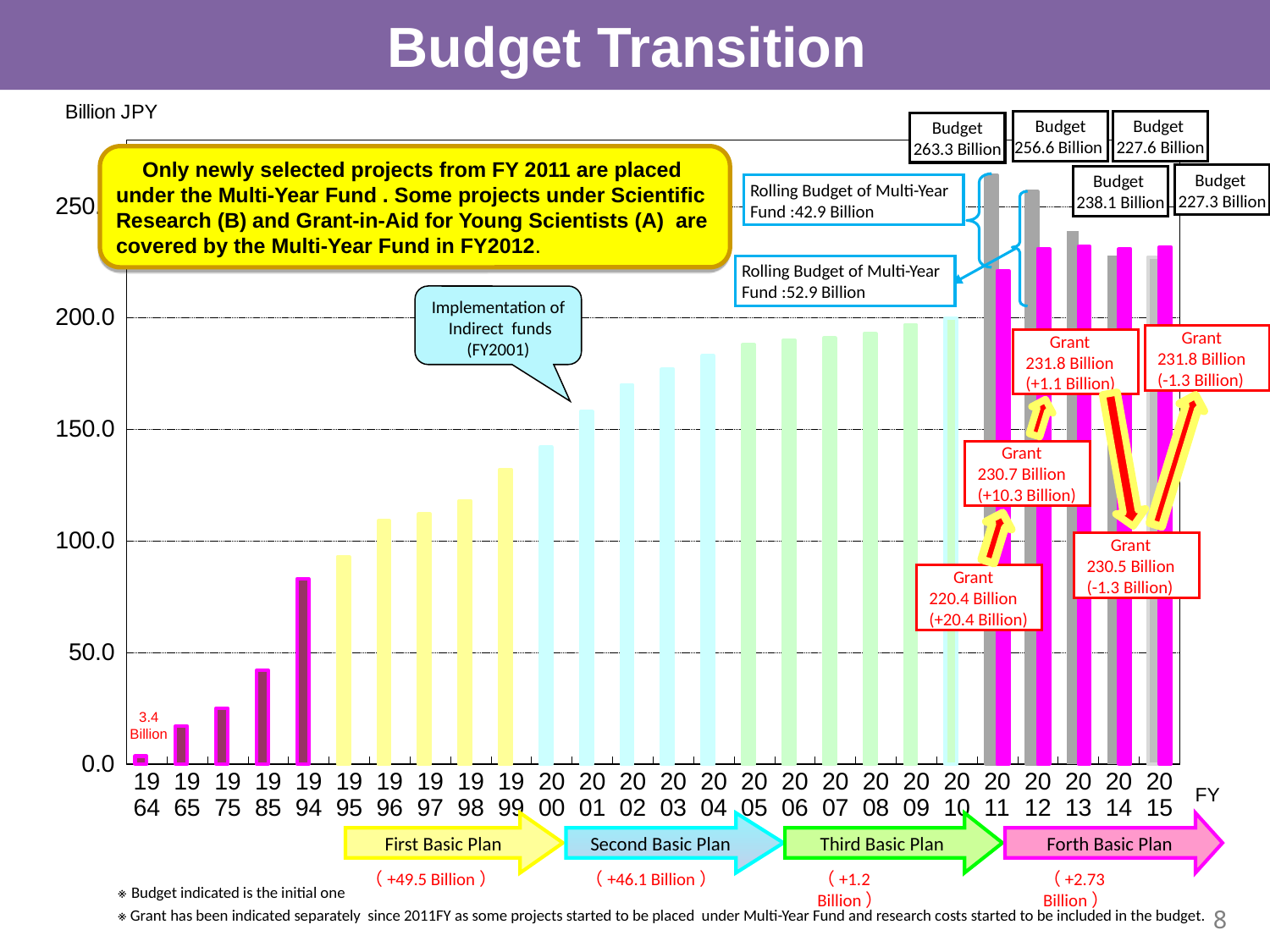

Budget Transition

### Chart

| Category | 予算額 | 助成額 |
|---|---|---|
| 1964 | 3.5 | None |
| 1965 | 17.0 | None |
| 1975 | 25.0 | None |
| 1985 | 42.0 | None |
| 1994 | 83.0 | None |
| 1995 | 93.0 | None |
| 1996 | 109.0 | None |
| 1997 | 112.0 | None |
| 1998 | 118.0 | None |
| 1999 | 132.0 | None |
| 2000 | 142.0 | None |
| 2001 | 158.0 | None |
| 2002 | 170.0 | None |
| 2003 | 177.0 | None |
| 2004 | 183.0 | None |
| 2005 | 188.0 | None |
| 2006 | 190.0 | None |
| 2007 | 191.0 | None |
| 2008 | 193.0 | None |
| 2009 | 197.0 | None |
| 2010 | 200.0 | None |
| 2011 | 264.0 | 221.0 |
| 2012 | 256.6 | 231.0 |
| 2013 | 239.0 | 232.0 |
| 2014 | 228.0 | 231.0 |
| 2015 | 227.3 | 231.8 |
Budget
256.6 Billion

Budget
227.6 Billion
Budget
263.3 Billion
　Only newly selected projects from FY 2011 are placed under the Multi-Year Fund . Some projects under Scientific Research (B) and Grant-in-Aid for Young Scientists (A)  are covered by the Multi-Year Fund in FY2012.
Budget
227.3 Billion
Budget
238.1 Billion

Rolling Budget of Multi-Year
Fund :42.9 Billion

Rolling Budget of Multi-Year
Fund :52.9 Billion

Implementation of  Indirect  funds (FY2001)
      Grant
231.8 Billion (-1.3 Billion)
      Grant
231.8 Billion (+1.1 Billion)

      Grant
230.7 Billion (+10.3 Billion)

      Grant
230.5 Billion (-1.3 Billion)
      Grant
220.4 Billion (+20.4 Billion)
3.4 Billion
Third Basic Plan
 Forth Basic Plan
First Basic Plan
Second Basic Plan
（+2.73 Billion）
（+49.5 Billion）
（+46.1 Billion）
（+1.2 Billion）
※ Budget indicated is the initial one
※ Grant has been indicated separately  since 2011FY as some projects started to be placed  under Multi-Year Fund and research costs started to be included in the budget.
8